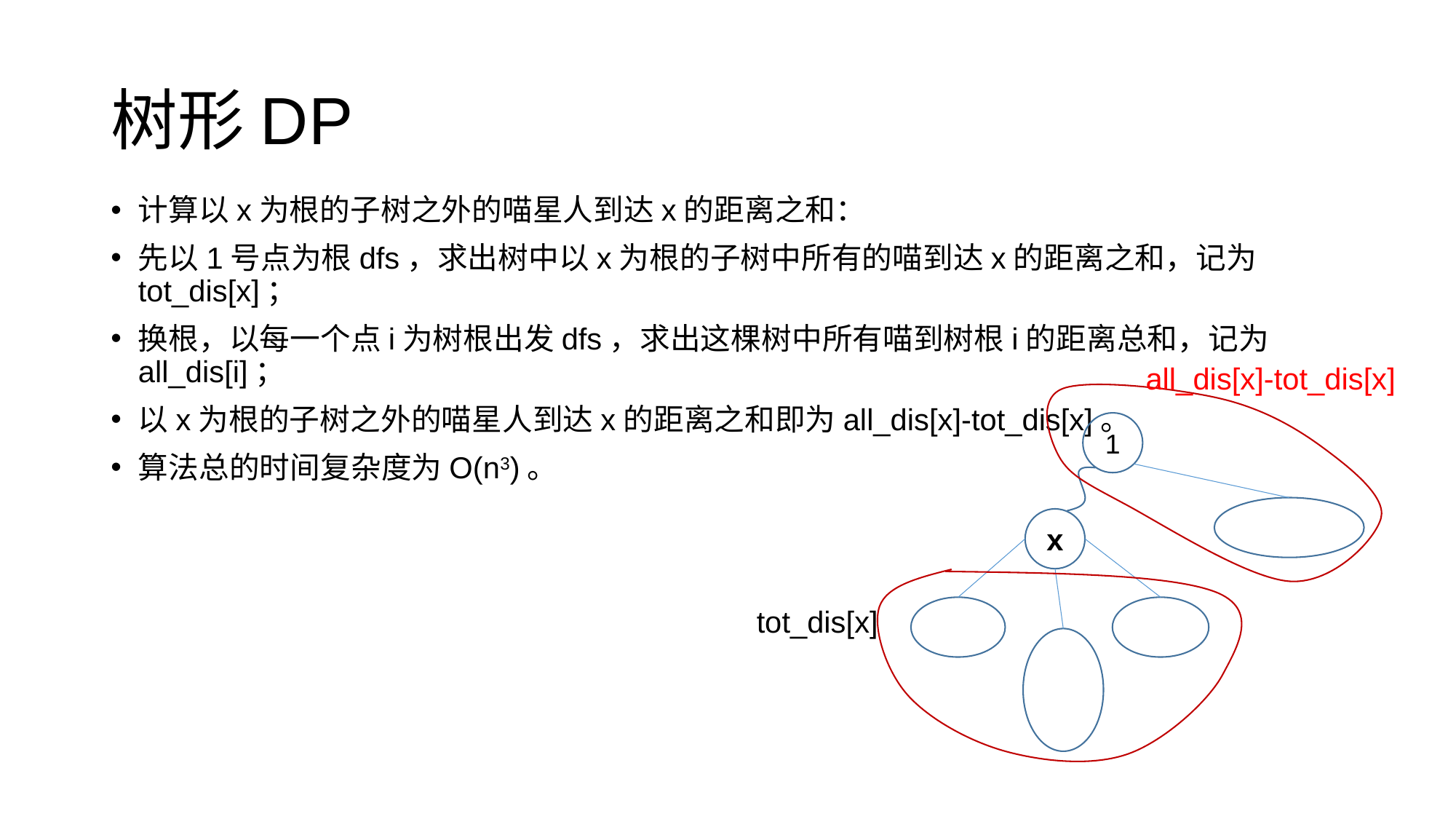

# 树形DP
计算以x为根的子树之外的喵星人到达x的距离之和：
先以1号点为根dfs，求出树中以x为根的子树中所有的喵到达x的距离之和，记为tot_dis[x]；
换根，以每一个点i为树根出发dfs，求出这棵树中所有喵到树根i的距离总和，记为all_dis[i]；
以x为根的子树之外的喵星人到达x的距离之和即为all_dis[x]-tot_dis[x]。
算法总的时间复杂度为O(n3)。
all_dis[x]-tot_dis[x]

1

x

tot_dis[x]